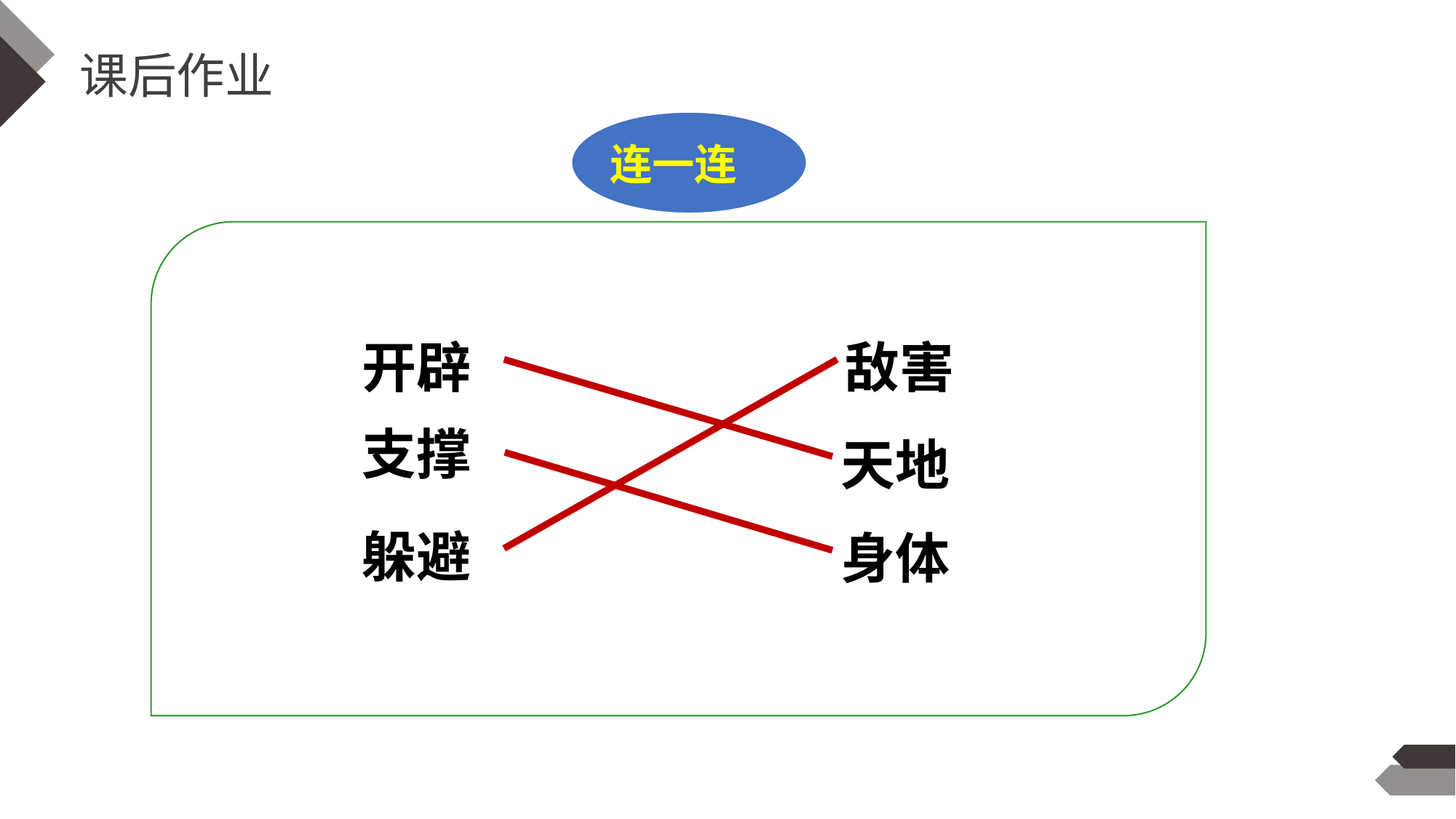

课后作业

连一连

开辟
敌害
天地
支撑
躲避
身体